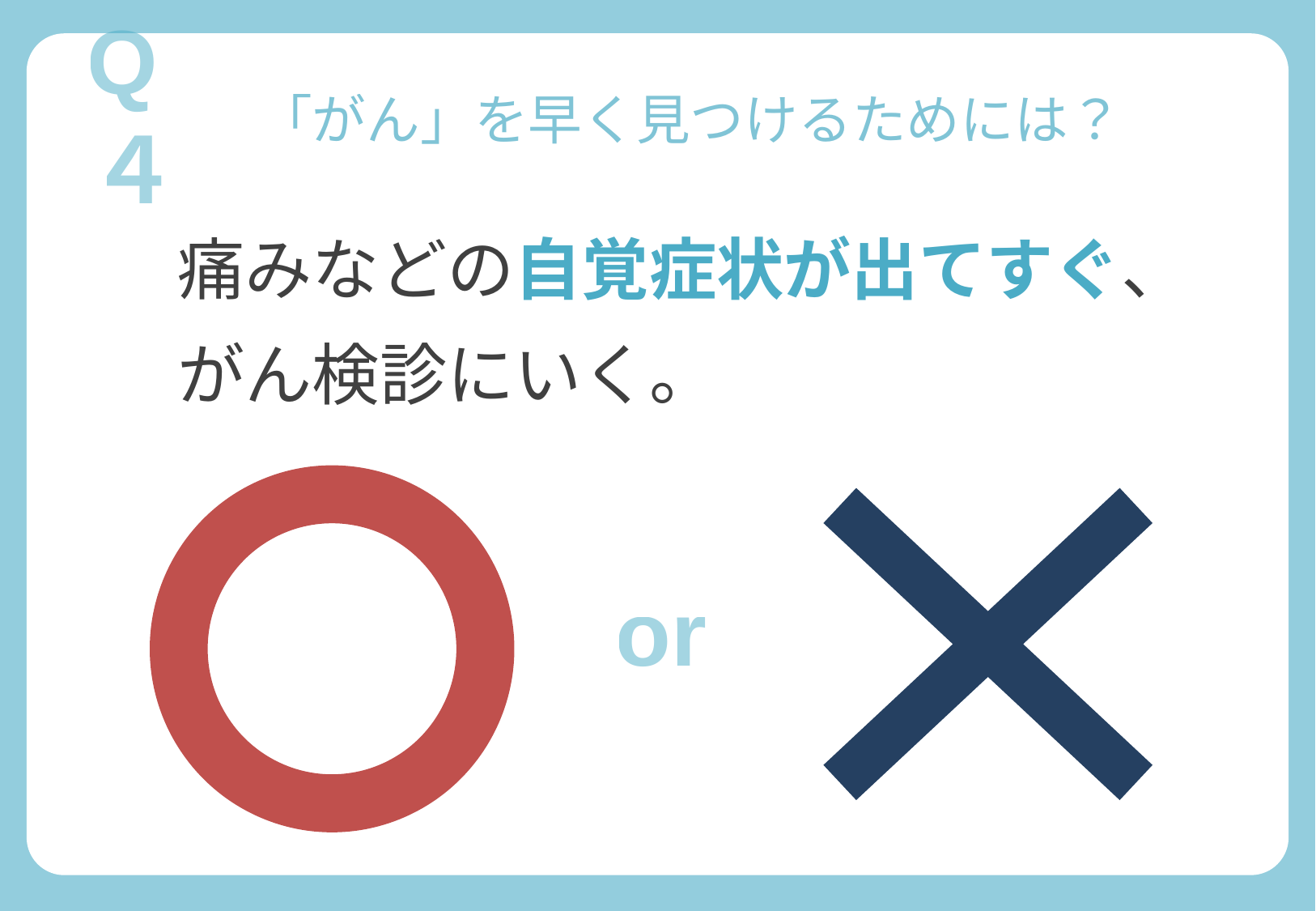

Q４
「がん」を早く見つけるためには？
痛みなどの自覚症状が出てすぐ、がん検診にいく。

or